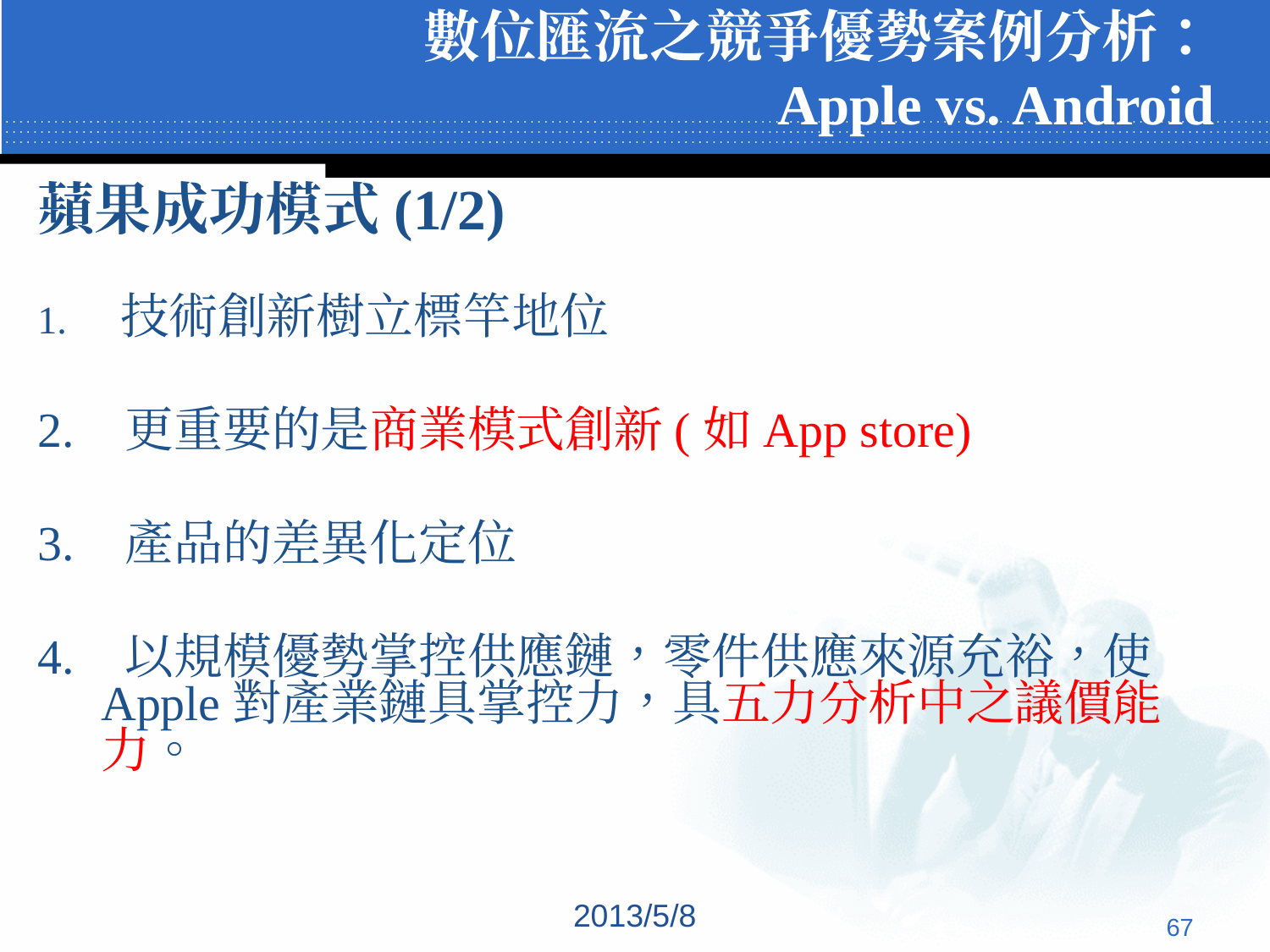

# 數位匯流之競爭優勢案例分析： Apple vs. Android
蘋果成功模式(1/2)

 技術創新樹立標竿地位

 更重要的是商業模式創新(如App store)

 產品的差異化定位

 以規模優勢掌控供應鏈，零件供應來源充裕，使Apple對產業鏈具掌控力，具五力分析中之議價能力。

2013/5/8
67